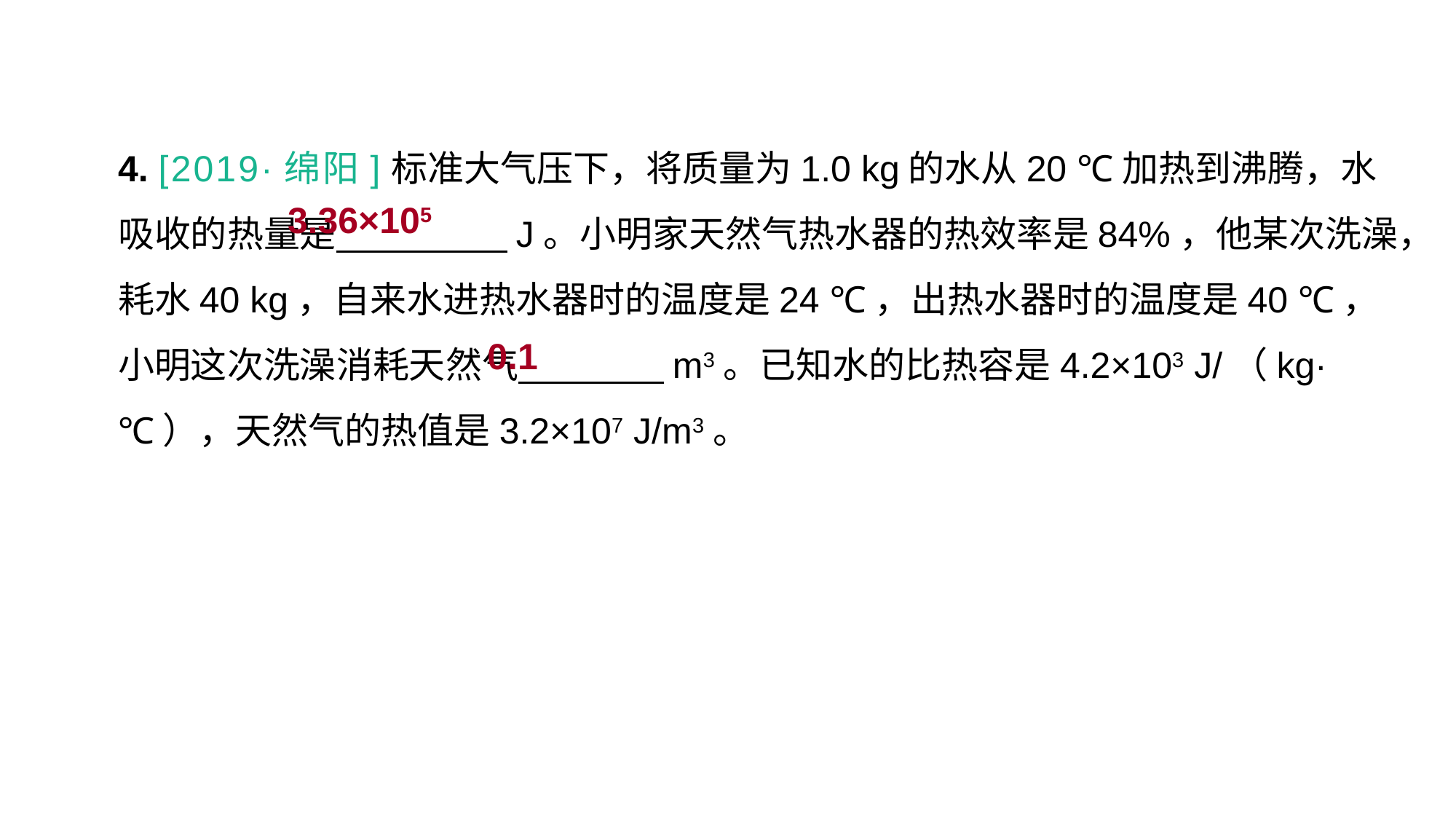

4. [2019·绵阳]标准大气压下，将质量为1.0 kg的水从20 ℃加热到沸腾，水吸收的热量是　            　J。小明家天然气热水器的热效率是84%，他某次洗澡，耗水40 kg，自来水进热水器时的温度是24 ℃，出热水器时的温度是40 ℃，小明这次洗澡消耗天然气　　　　m3。已知水的比热容是4.2×103 J/（kg·℃），天然气的热值是3.2×107 J/m3。
3.36×105
重难突破 能力提升
0.1